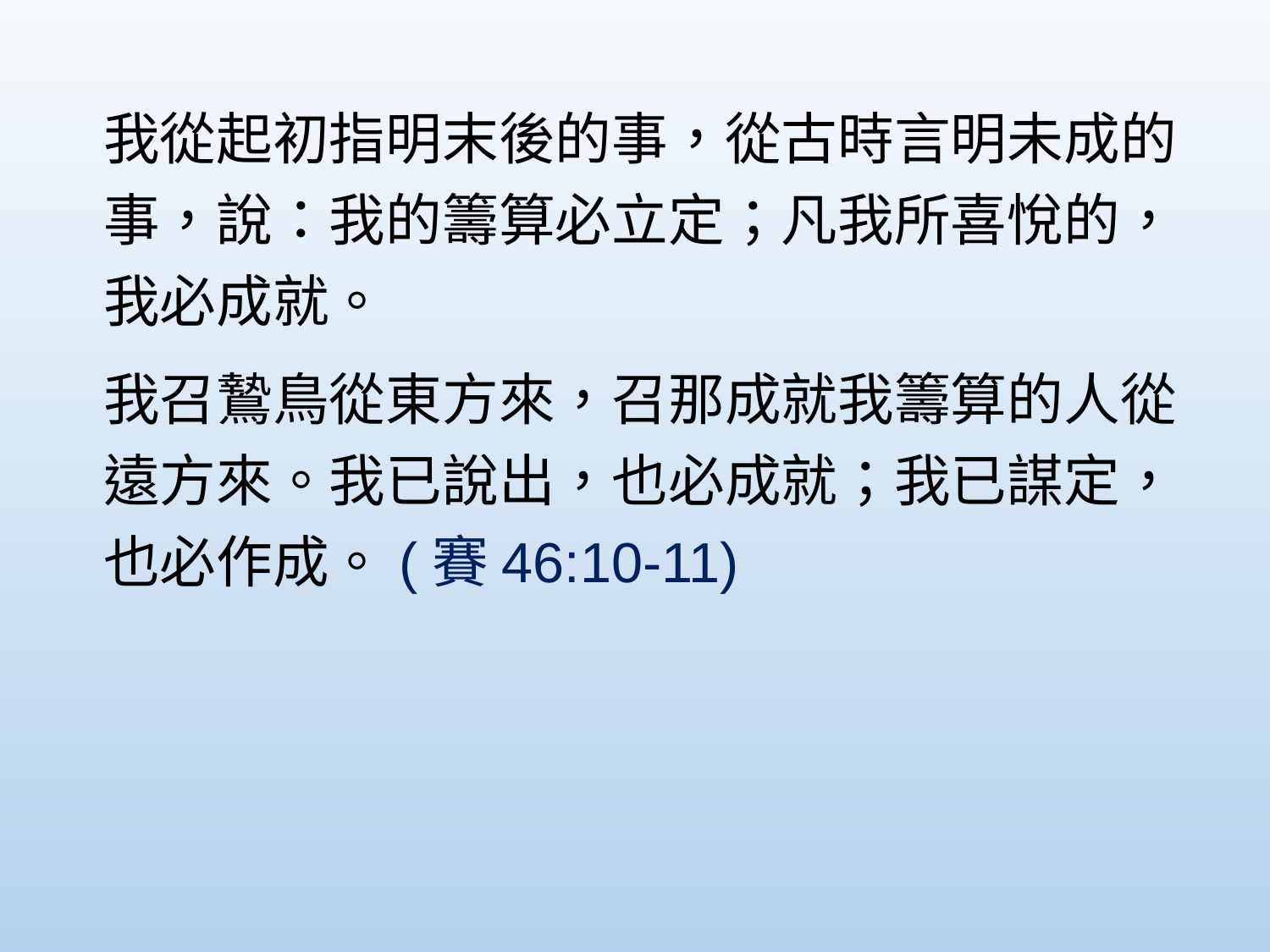

我從起初指明末後的事，從古時言明未成的事，說：我的籌算必立定；凡我所喜悅的，我必成就。
我召鷙鳥從東方來，召那成就我籌算的人從遠方來。我已說出，也必成就；我已謀定，也必作成。(賽46:10-11)